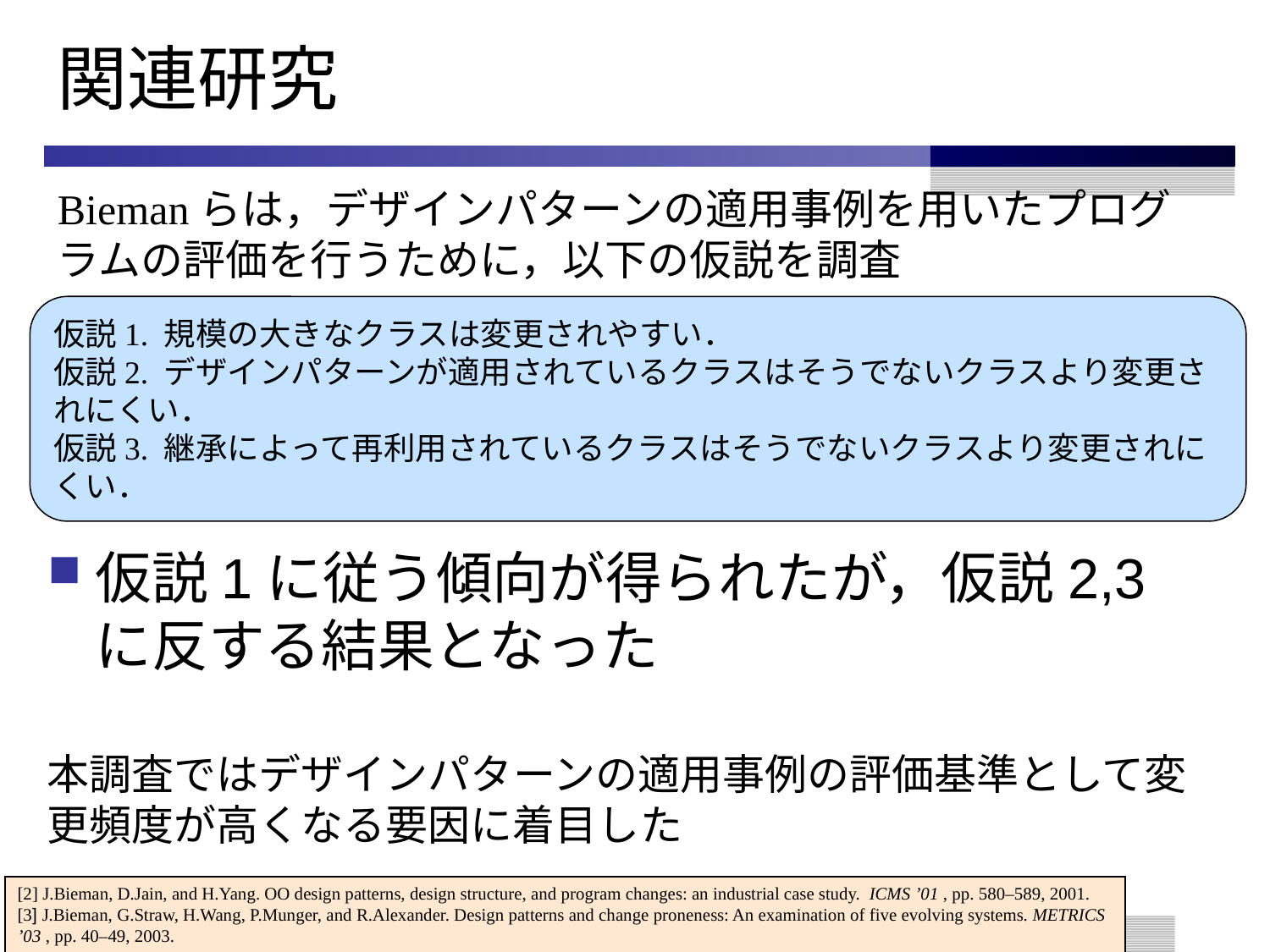

# 関連研究
Biemanらは，デザインパターンの適用事例を用いたプログラムの評価を行うために，以下の仮説を調査
仮説1. 規模の大きなクラスは変更されやすい．
仮説2. デザインパターンが適用されているクラスはそうでないクラスより変更されにくい．
仮説3. 継承によって再利用されているクラスはそうでないクラスより変更されにくい．
仮説1に従う傾向が得られたが，仮説2,3に反する結果となった

本調査ではデザインパターンの適用事例の評価基準として変更頻度が高くなる要因に着目した
[2] J.Bieman, D.Jain, and H.Yang. OO design patterns, design structure, and program changes: an industrial case study.  ICMS ’01 , pp. 580–589, 2001.
[3] J.Bieman, G.Straw, H.Wang, P.Munger, and R.Alexander. Design patterns and change proneness: An examination of five evolving systems. METRICS ’03 , pp. 40–49, 2003.